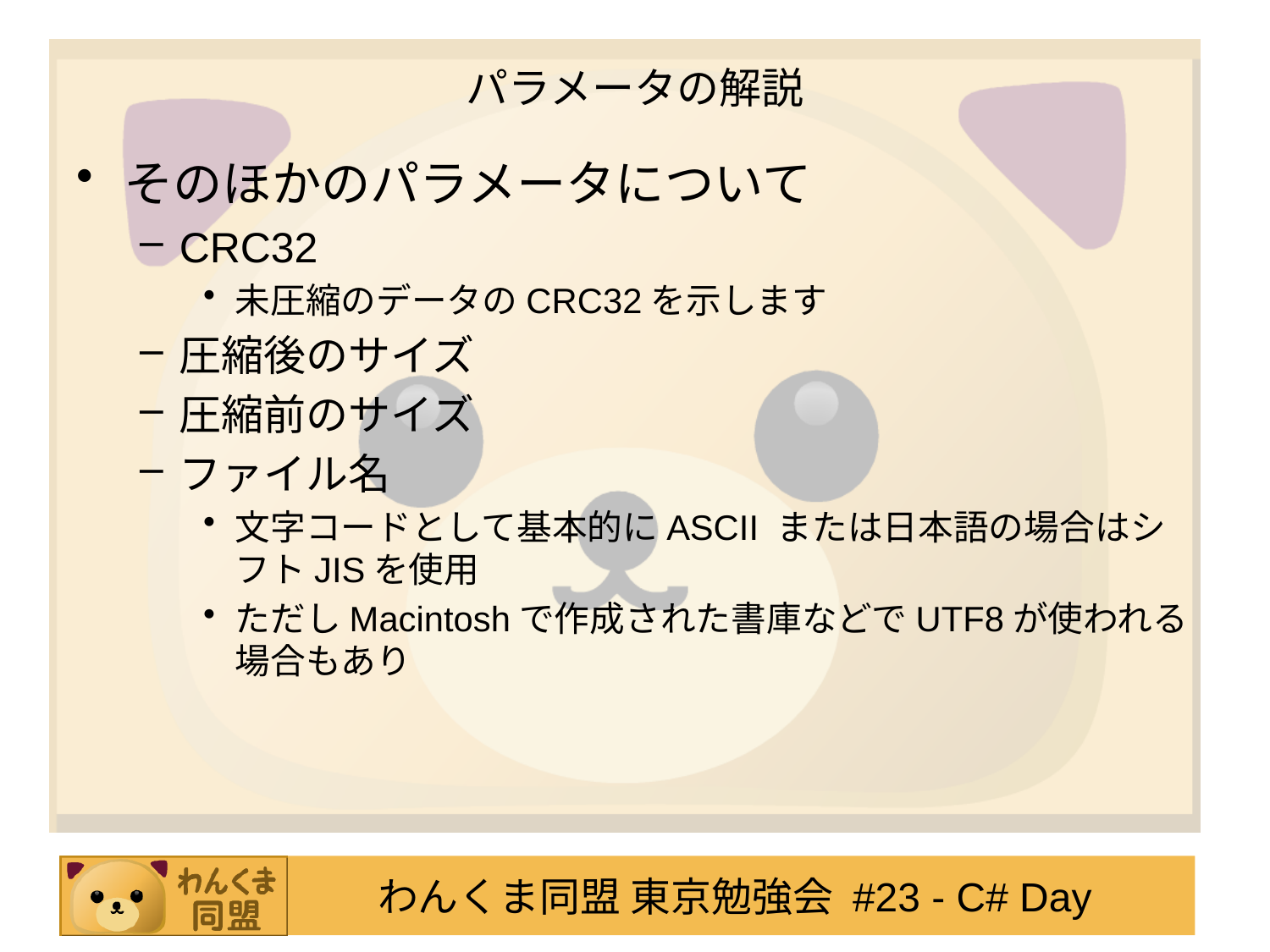

# パラメータの解説
そのほかのパラメータについて
CRC32
未圧縮のデータのCRC32を示します
圧縮後のサイズ
圧縮前のサイズ
ファイル名
文字コードとして基本的にASCII または日本語の場合はシフトJISを使用
ただしMacintoshで作成された書庫などでUTF8が使われる場合もあり